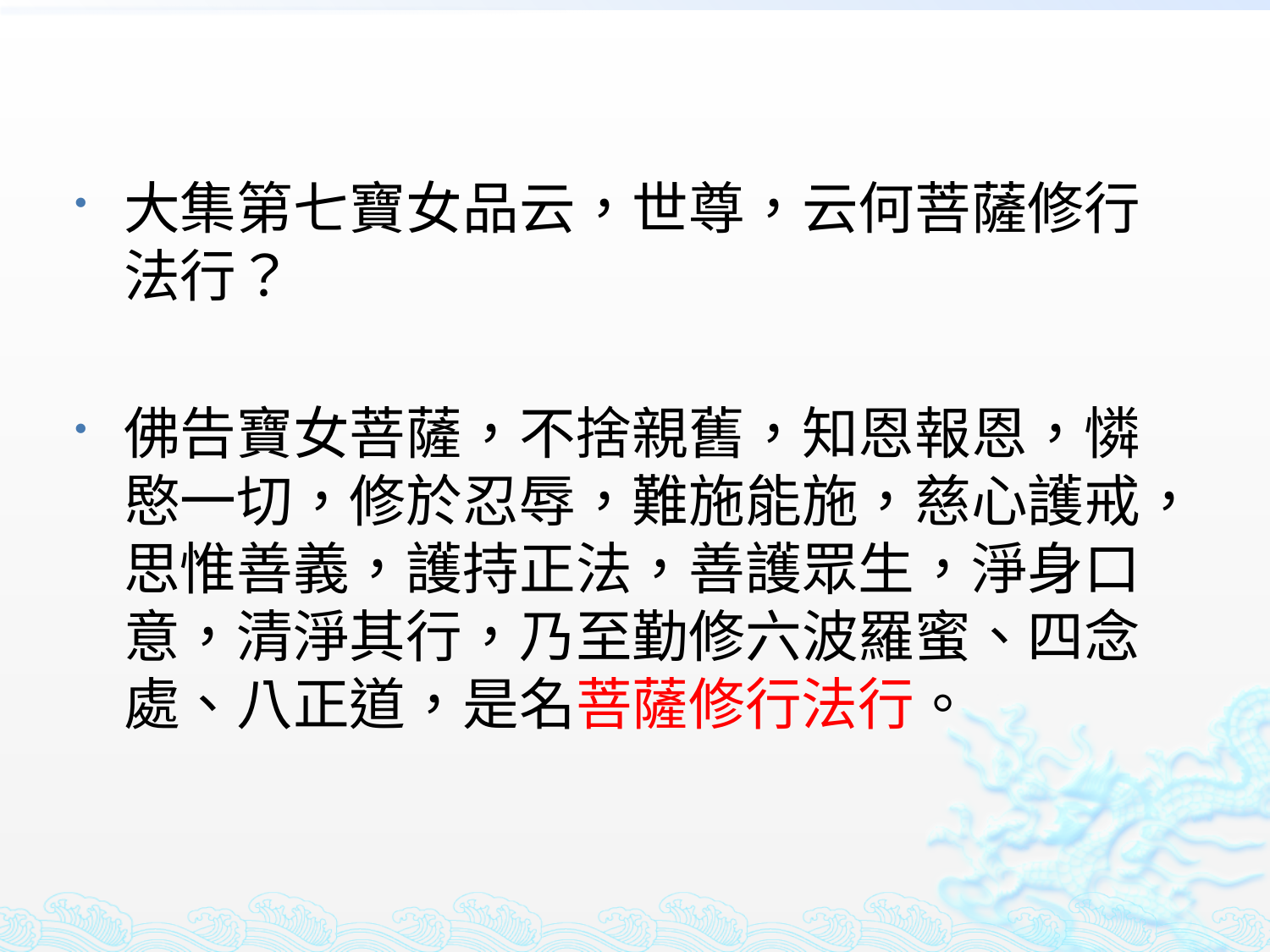

大集第七寶女品云，世尊，云何菩薩修行法行？

佛告寶女菩薩，不捨親舊，知恩報恩，憐愍一切，修於忍辱，難施能施，慈心護戒，思惟善義，護持正法，善護眾生，淨身口意，清淨其行，乃至勤修六波羅蜜、四念處、八正道，是名菩薩修行法行。